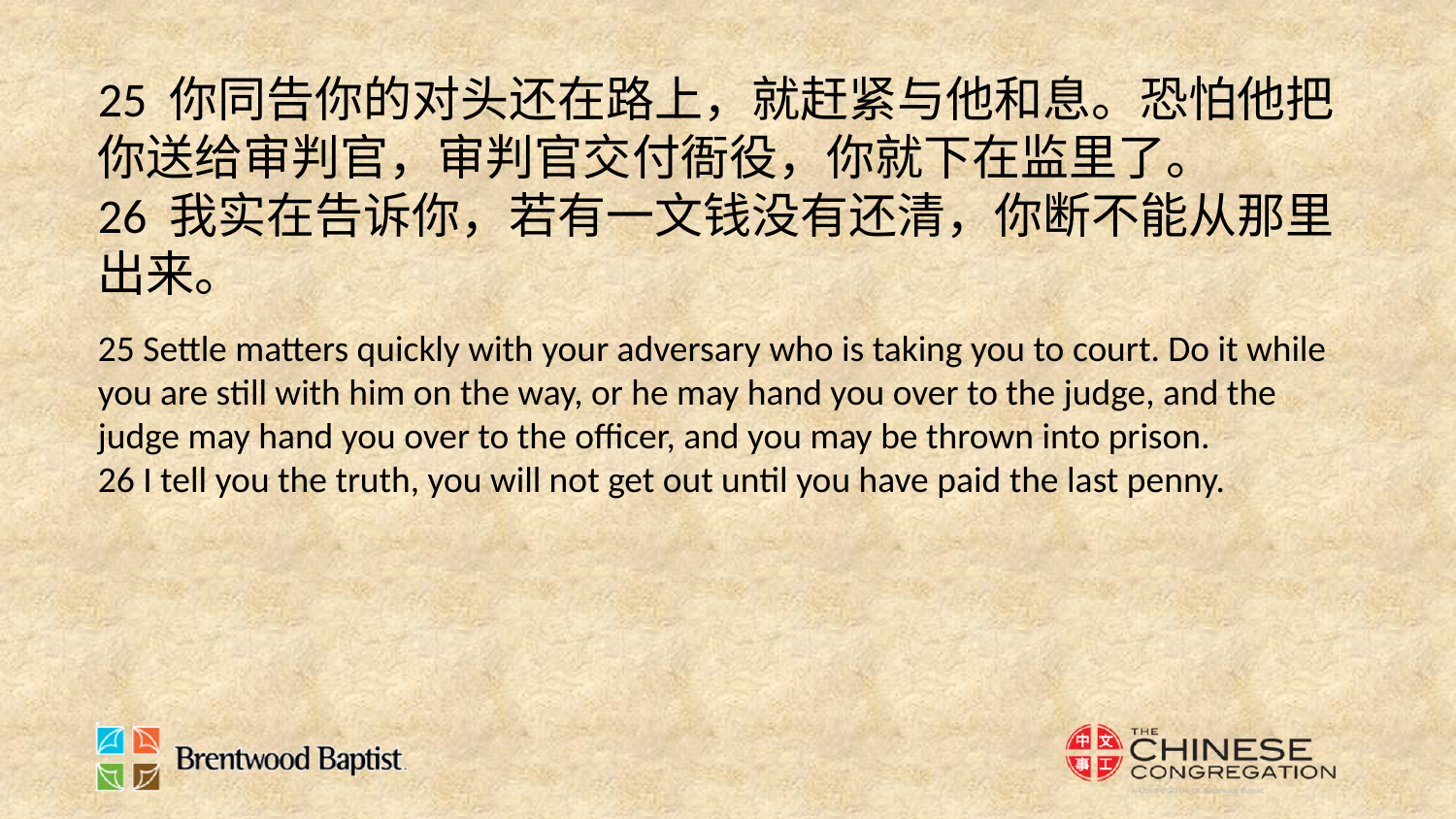

25 你同告你的对头还在路上，就赶紧与他和息。恐怕他把你送给审判官，审判官交付衙役，你就下在监里了。
26 我实在告诉你，若有一文钱没有还清，你断不能从那里出来。

25 Settle matters quickly with your adversary who is taking you to court. Do it while you are still with him on the way, or he may hand you over to the judge, and the judge may hand you over to the officer, and you may be thrown into prison.
26 I tell you the truth, you will not get out until you have paid the last penny.